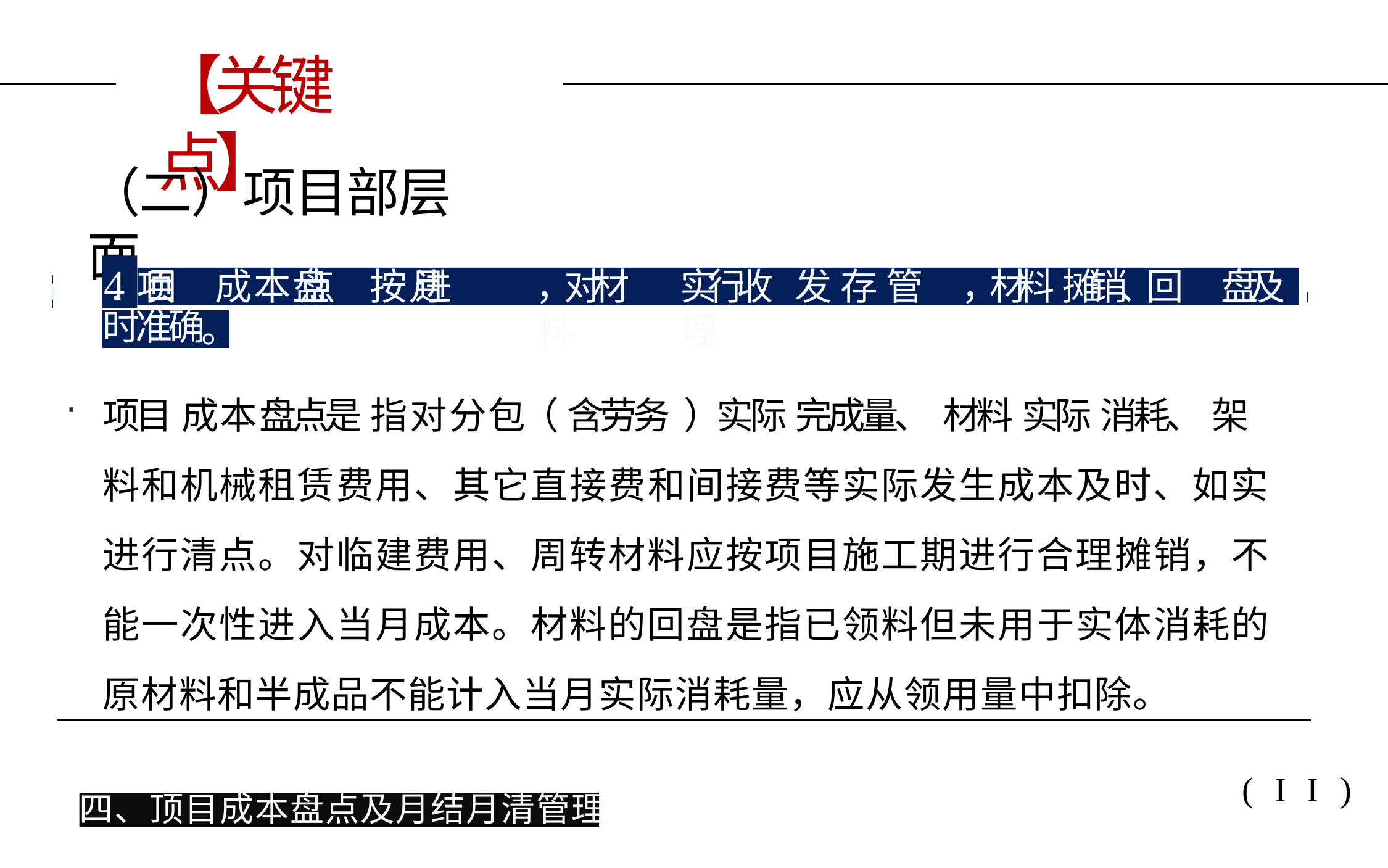

# 【关键点】

（二）项目部层面
4.
项目	成	本	盘点	按	月进行
，对材料
实行收	发 存 管理
，材料  摊销、回	盘 及 1

I

。
时准确
项目 成本盘点是 指对分包（ 含劳务 ）实际 完成量、 材料 实际 消耗、 架 料和机械租赁费用、其它直接费和间接费等实际发生成本及时、如实 进行清点。对临建费用、周转材料应按项目施工期进行合理摊销，不 能一次性进入当月成本。材料的回盘是指已领料但未用于实体消耗的 原材料和半成品不能计入当月实际消耗量，应从领用量中扣除。

(II)
四、顶目成本盘点及月结月清管理